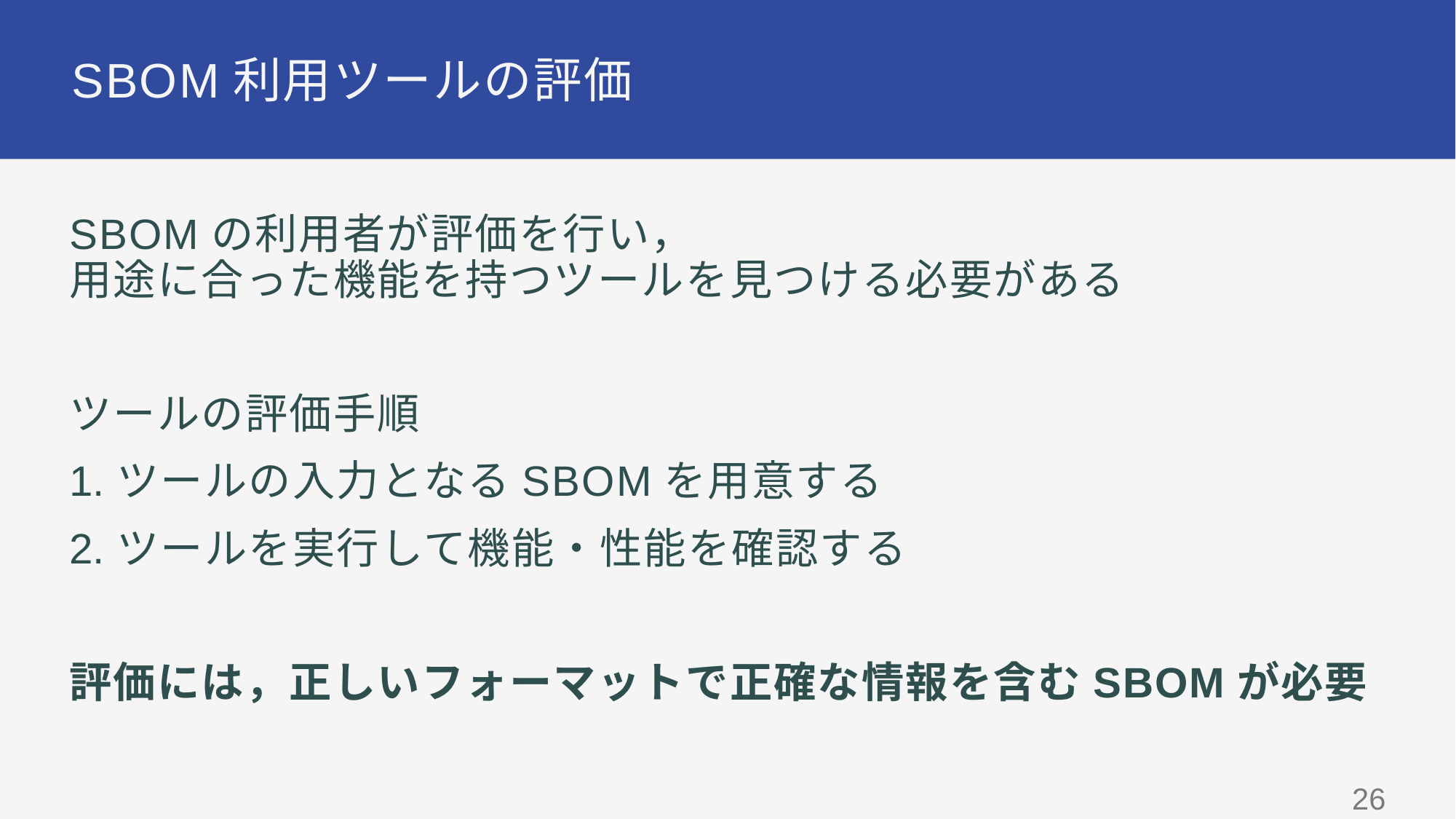

# SBOM利用ツールの評価
SBOMの利用者が評価を行い，
用途に合った機能を持つツールを見つける必要がある

ツールの評価手順
ツールの入力となるSBOMを用意する
ツールを実行して機能・性能を確認する

評価には，正しいフォーマットで正確な情報を含むSBOMが必要

26